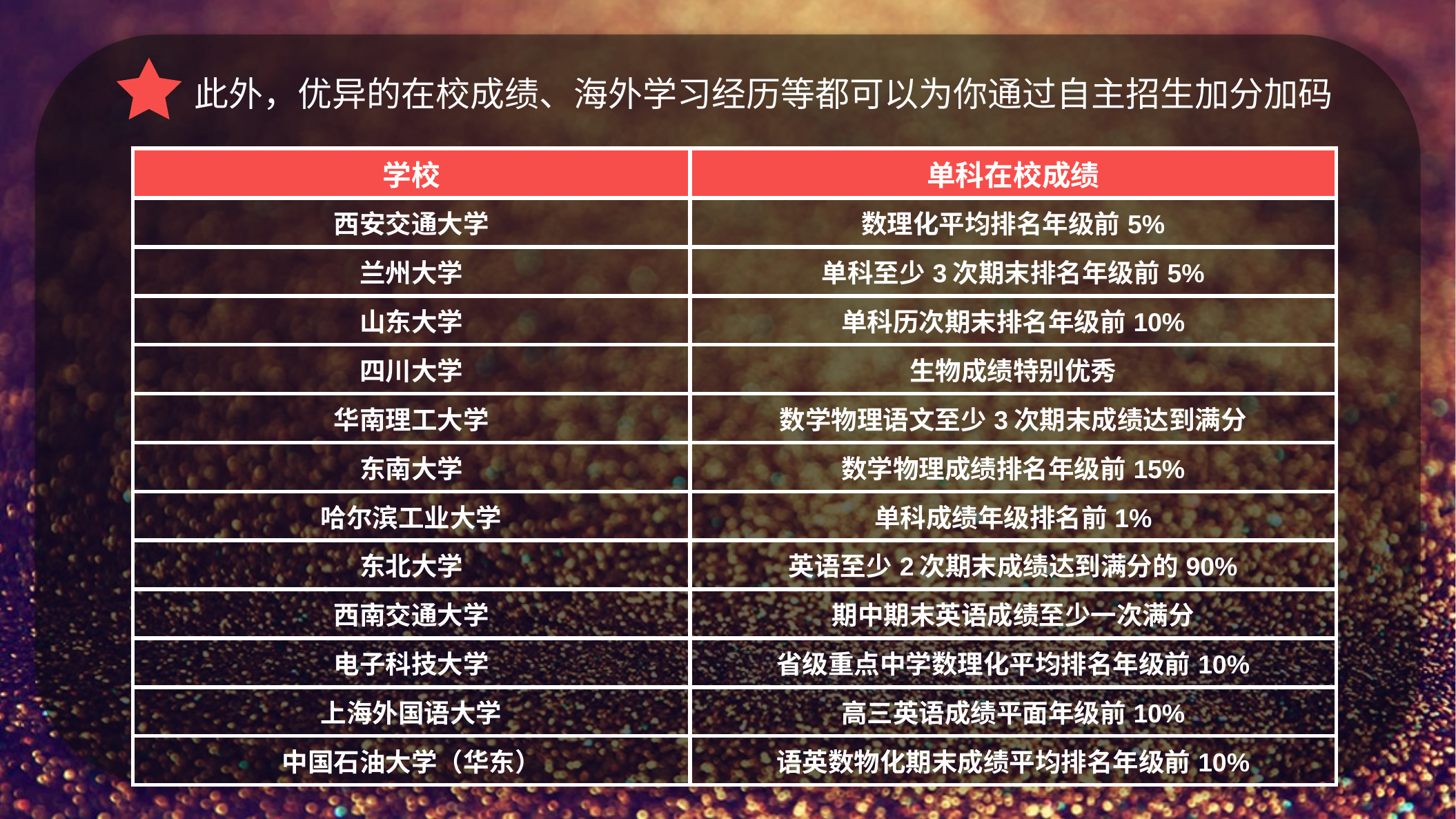

此外，优异的在校成绩、海外学习经历等都可以为你通过自主招生加分加码
| 学校 | 单科在校成绩 |
| --- | --- |
| 西安交通大学 | 数理化平均排名年级前5% |
| 兰州大学 | 单科至少3次期末排名年级前5% |
| 山东大学 | 单科历次期末排名年级前10% |
| 四川大学 | 生物成绩特别优秀 |
| 华南理工大学 | 数学物理语文至少3次期末成绩达到满分 |
| 东南大学 | 数学物理成绩排名年级前15% |
| 哈尔滨工业大学 | 单科成绩年级排名前1% |
| 东北大学 | 英语至少2次期末成绩达到满分的90% |
| 西南交通大学 | 期中期末英语成绩至少一次满分 |
| 电子科技大学 | 省级重点中学数理化平均排名年级前10% |
| 上海外国语大学 | 高三英语成绩平面年级前10% |
| 中国石油大学（华东） | 语英数物化期末成绩平均排名年级前10% |